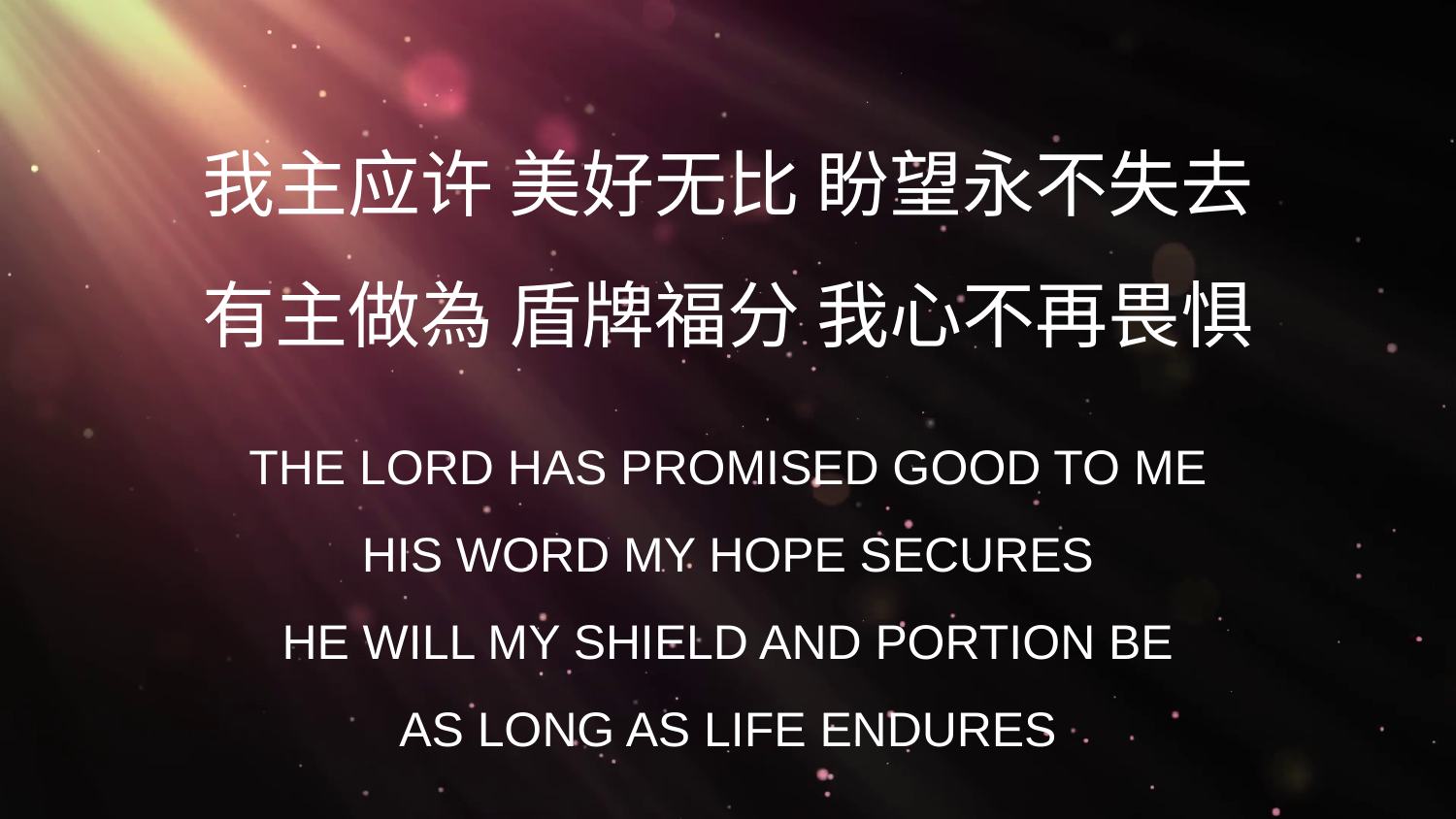

我主应许 美好无比 盼望永不失去
有主做為 盾牌福分 我心不再畏惧
# The Lord has promised good to me His word my hope secures He will my shield and portion be As long as life endures